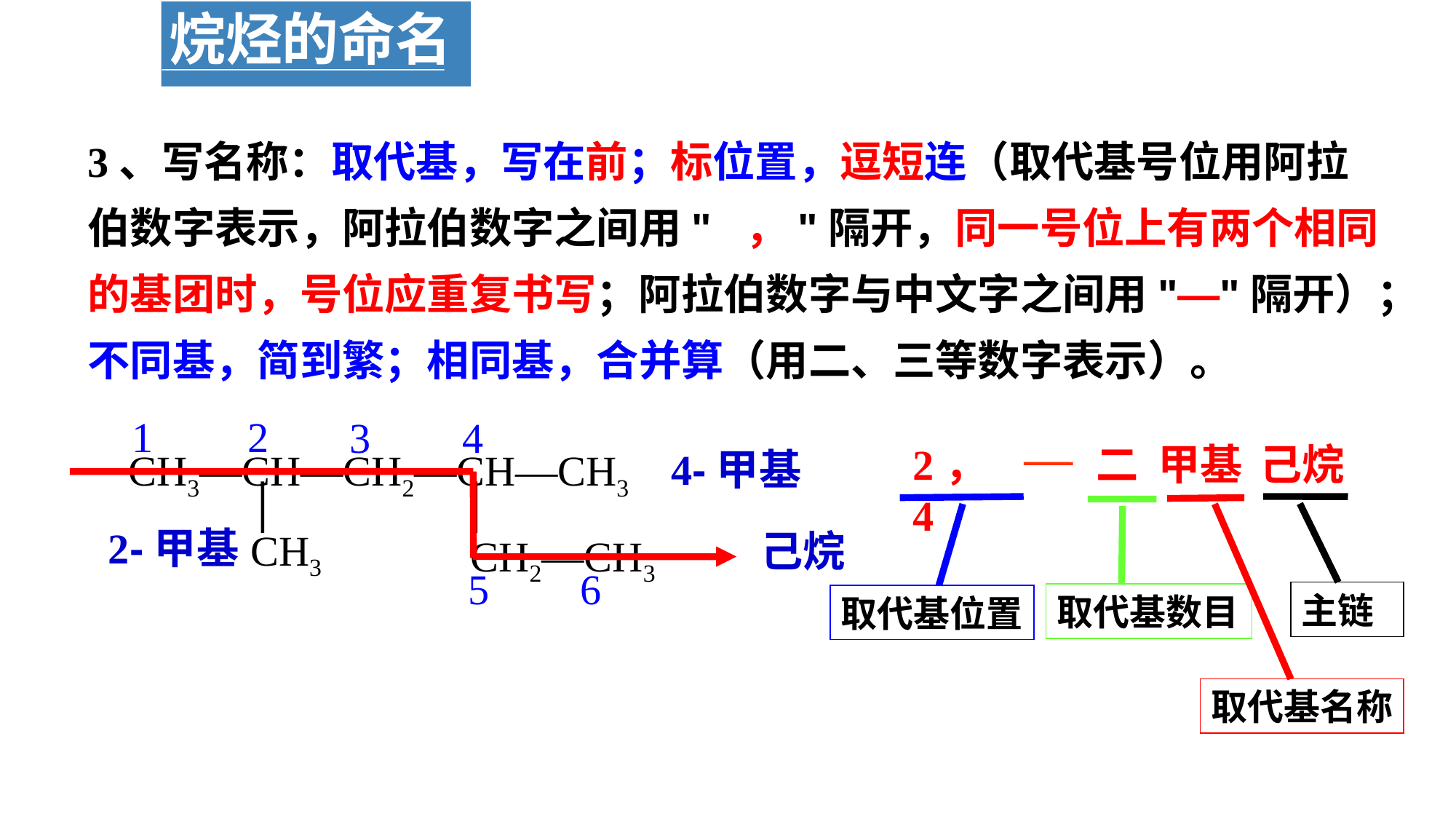

烷烃的命名
3、写名称：取代基，写在前；标位置，逗短连（取代基号位用阿拉伯数字表示，阿拉伯数字之间用"  ，"隔开，同一号位上有两个相同的基团时，号位应重复书写；阿拉伯数字与中文字之间用"—"隔开）；不同基，简到繁；相同基，合并算（用二、三等数字表示）。
1
2
3
4
2，4
二  甲基
己烷
 4-甲基
CH3—CH—CH2—CH—CH3

CH3
CH2—CH3

2-甲基
己烷

5
6
主链
取代基数目
取代基位置
取代基名称